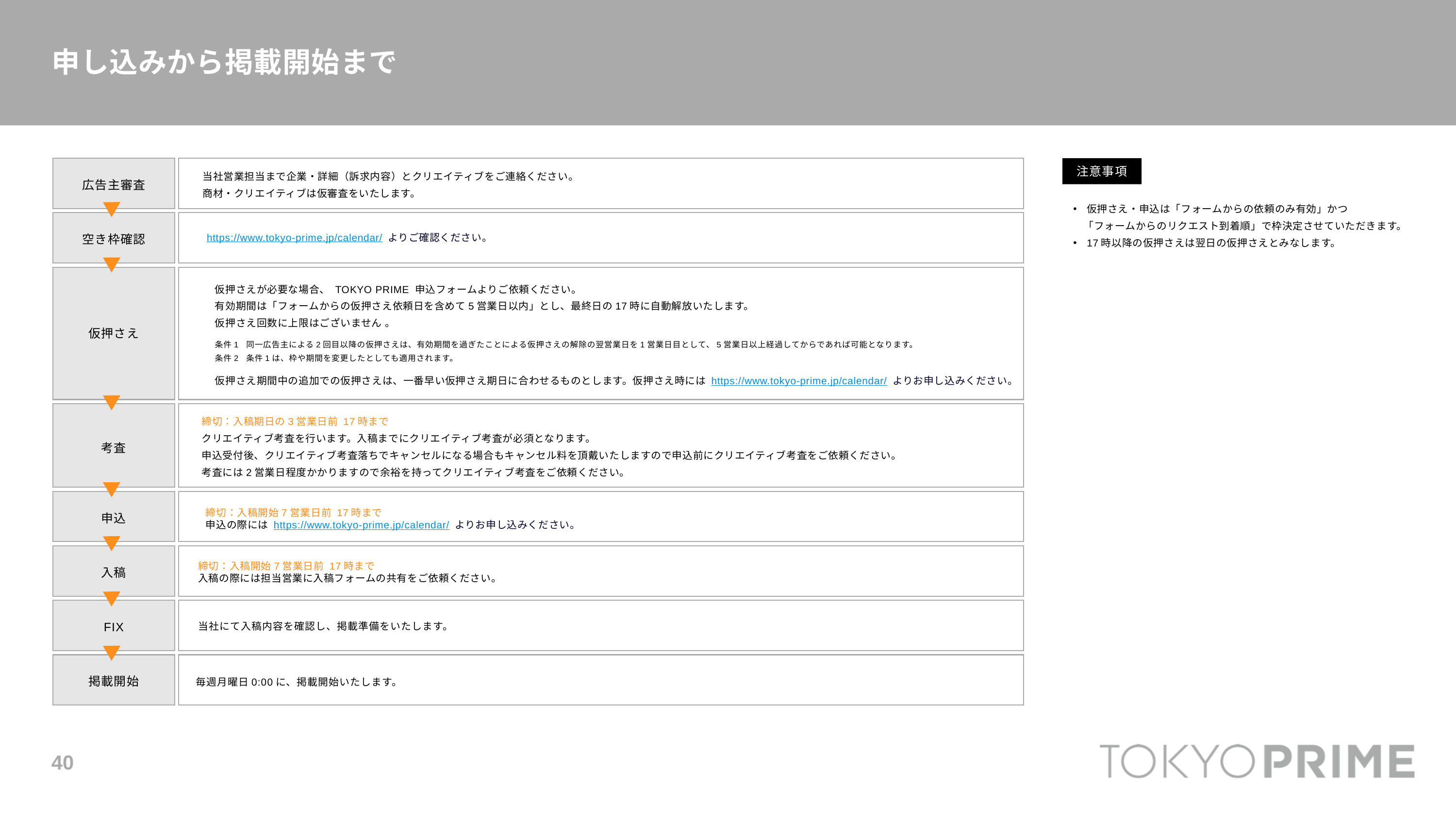

申し込みから掲載開始まで

注意事項
当社営業担当まで企業・詳細（訴求内容）とクリエイティブをご連絡ください。
商材・クリエイティブは仮審査をいたします。
広告主審査
仮押さえ・申込は「フォームからの依頼のみ有効」かつ
　「フォームからのリクエスト到着順」で枠決定させていただきます。
17時以降の仮押さえは翌日の仮押さえとみなします。

https://www.tokyo-prime.jp/calendar/ よりご確認ください。
空き枠確認

仮押さえが必要な場合、 TOKYO PRIME 申込フォームよりご依頼ください。
有効期間は「フォームからの仮押さえ依頼日を含めて5営業日以内」とし、最終日の17時に自動解放いたします。
仮押さえ回数に上限はございません 。

条件1  同一広告主による2回目以降の仮押さえは、有効期間を過ぎたことによる仮押さえの解除の翌営業日を1営業日目として、5営業日以上経過してからであれば可能となります。
条件2  条件1は、枠や期間を変更したとしても適用されます。

仮押さえ期間中の追加での仮押さえは、一番早い仮押さえ期日に合わせるものとします。仮押さえ時には https://www.tokyo-prime.jp/calendar/ よりお申し込みください。
仮押さえ

締切：入稿期日の3営業日前 17時まで
クリエイティブ考査を行います。入稿までにクリエイティブ考査が必須となります。
申込受付後、クリエイティブ考査落ちでキャンセルになる場合もキャンセル料を頂戴いたしますので申込前にクリエイティブ考査をご依頼ください。
考査には2営業日程度かかりますので余裕を持ってクリエイティブ考査をご依頼ください。
考査

締切：入稿開始7営業日前 17時まで
申込の際には https://www.tokyo-prime.jp/calendar/ よりお申し込みください。
申込

締切：入稿開始7営業日前 17時まで
入稿の際には担当営業に入稿フォームの共有をご依頼ください。
入稿

当社にて入稿内容を確認し、掲載準備をいたします。
FIX

毎週月曜日0:00に、掲載開始いたします。
掲載開始
40